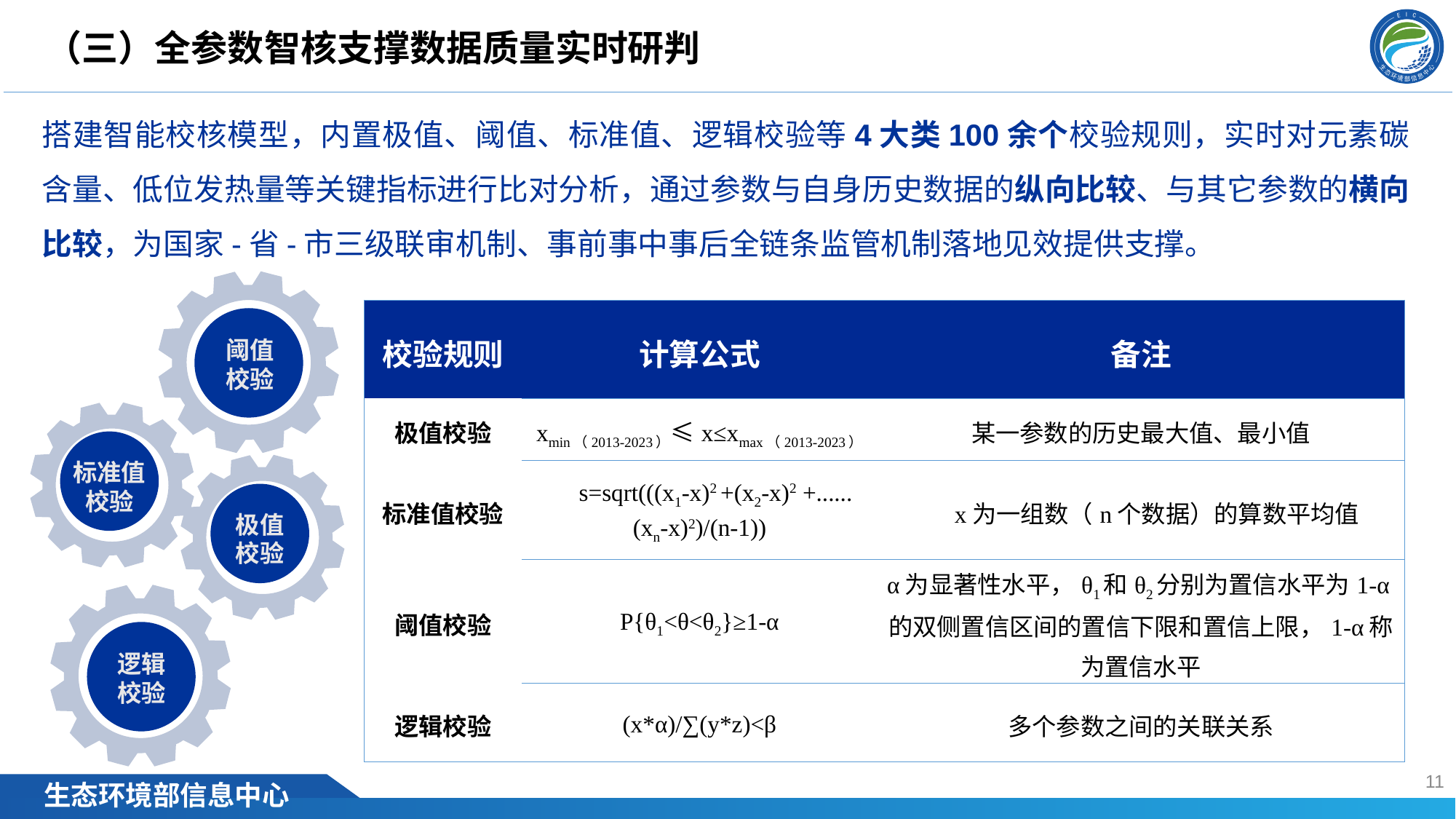

（三）全参数智核支撑数据质量实时研判
搭建智能校核模型，内置极值、阈值、标准值、逻辑校验等4大类100余个校验规则，实时对元素碳含量、低位发热量等关键指标进行比对分析，通过参数与自身历史数据的纵向比较、与其它参数的横向比较，为国家-省-市三级联审机制、事前事中事后全链条监管机制落地见效提供支撑。

| 校验规则 | 计算公式 | 备注 |
| --- | --- | --- |
| 极值校验 | xmin（2013-2023）≤x≤xmax（2013-2023） | 某一参数的历史最大值、最小值 |
| 标准值校验 | s=sqrt(((x1-x)2 +(x2-x)2 +......(xn-x)2)/(n-1)) | x为一组数（n个数据）的算数平均值 |
| 阈值校验 | P{θ1<θ<θ2}≥1-α | α为显著性水平，θ1和θ2分别为置信水平为1-α的双侧置信区间的置信下限和置信上限，1-α称为置信水平 |
| 逻辑校验 | (x\*α)/∑(y\*z)<β | 多个参数之间的关联关系 |

阈值
校验

标准值校验

极值
校验

逻辑
校验
11